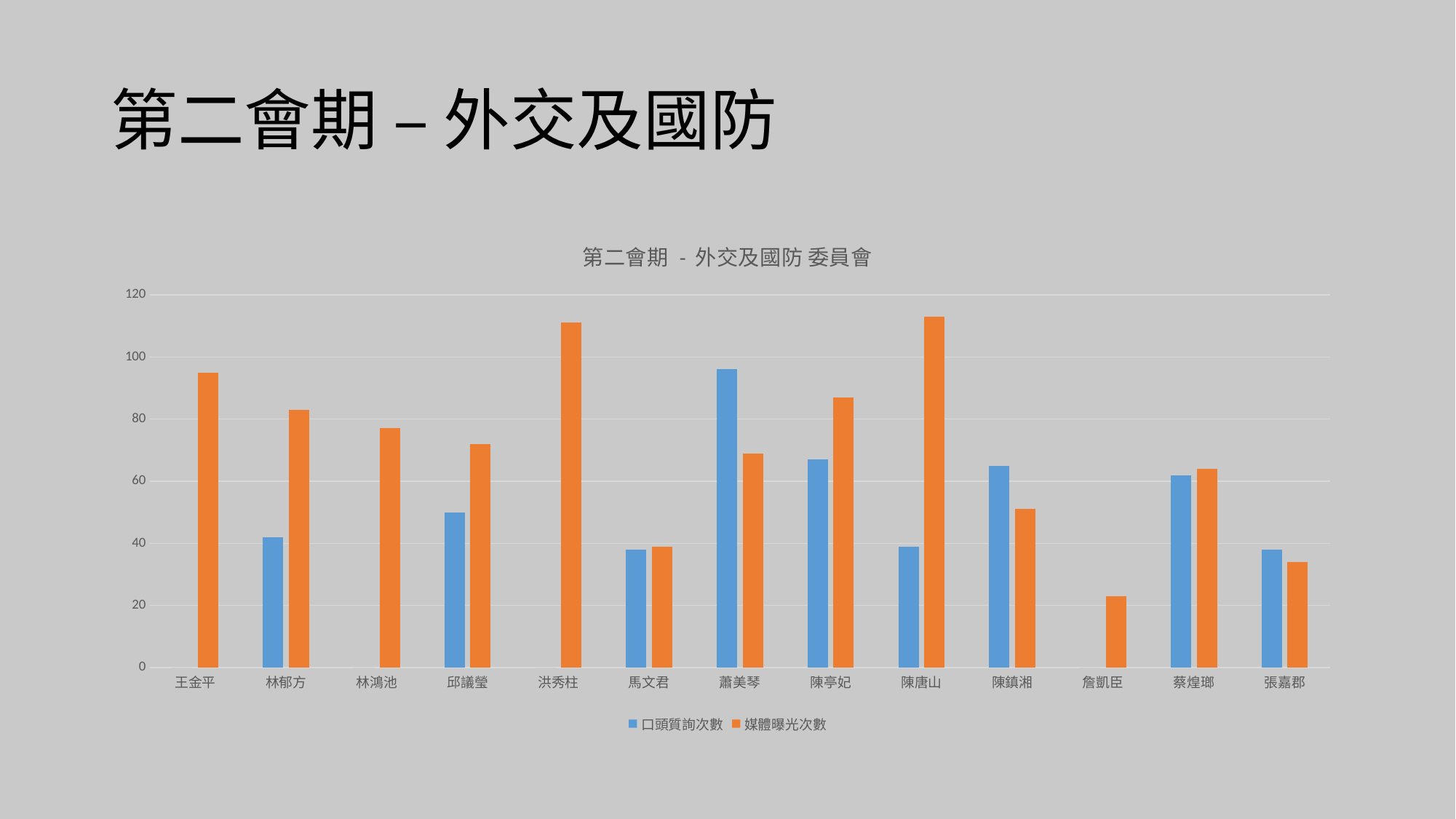

# 第二會期 – 外交及國防

### Chart: 第二會期 - 外交及國防 委員會

| Category | 口頭質詢次數 | 媒體曝光次數 |
|---|---|---|
| 王金平 | 0.0 | 95.0 |
| 林郁方 | 42.0 | 83.0 |
| 林鴻池 | 0.0 | 77.0 |
| 邱議瑩 | 50.0 | 72.0 |
| 洪秀柱 | 0.0 | 111.0 |
| 馬文君 | 38.0 | 39.0 |
| 蕭美琴 | 96.0 | 69.0 |
| 陳亭妃 | 67.0 | 87.0 |
| 陳唐山 | 39.0 | 113.0 |
| 陳鎮湘 | 65.0 | 51.0 |
| 詹凱臣 | 0.0 | 23.0 |
| 蔡煌瑯 | 62.0 | 64.0 |
| 張嘉郡 | 38.0 | 34.0 |